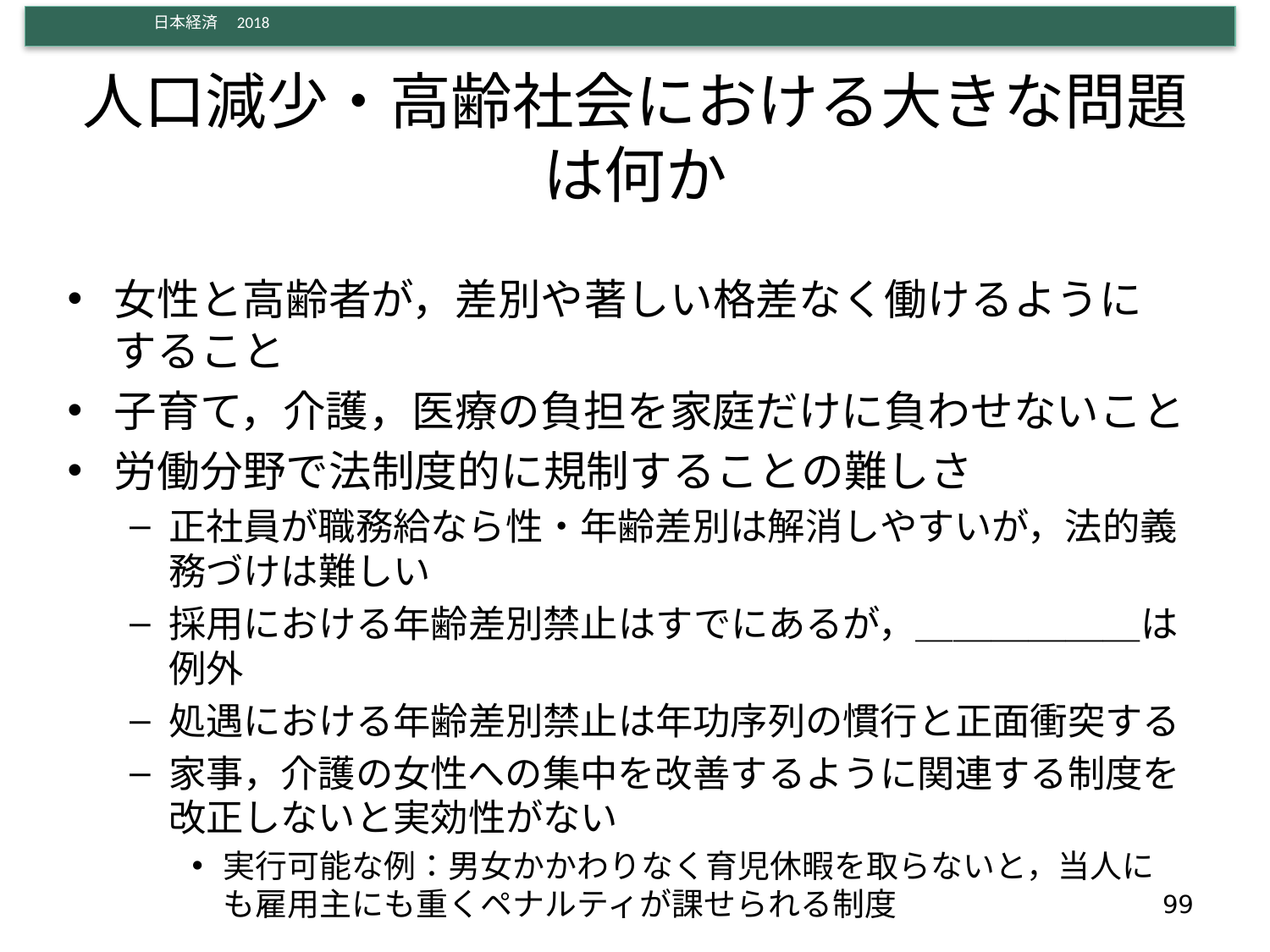

# 人口減少・高齢社会における大きな問題は何か
女性と高齢者が，差別や著しい格差なく働けるようにすること
子育て，介護，医療の負担を家庭だけに負わせないこと
労働分野で法制度的に規制することの難しさ
正社員が職務給なら性・年齢差別は解消しやすいが，法的義務づけは難しい
採用における年齢差別禁止はすでにあるが，＿＿＿＿＿＿は例外
処遇における年齢差別禁止は年功序列の慣行と正面衝突する
家事，介護の女性への集中を改善するように関連する制度を改正しないと実効性がない
実行可能な例：男女かかわりなく育児休暇を取らないと，当人にも雇用主にも重くペナルティが課せられる制度

99